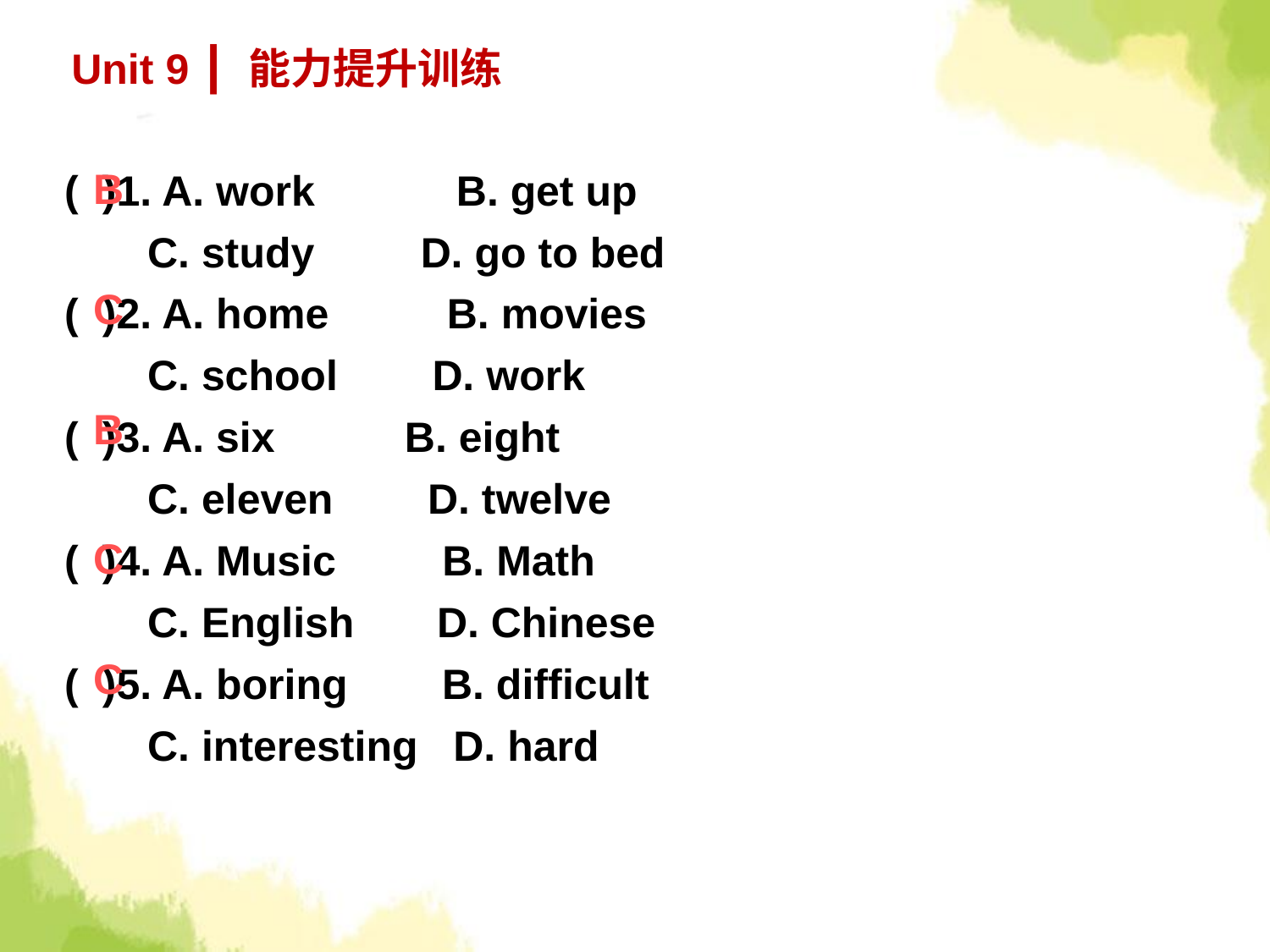

Unit 9 ┃ 能力提升训练
(  )1. A. work 　       B. get up
       C. study         D. go to bed
(  )2. A. home          B. movies
       C. school        D. work
(  )3. A. six           B. eight
       C. eleven        D. twelve
(  )4. A. Music         B. Math
       C. English       D. Chinese
(  )5. A. boring        B. difficult
       C. interesting   D. hard

B
C
B
C
C